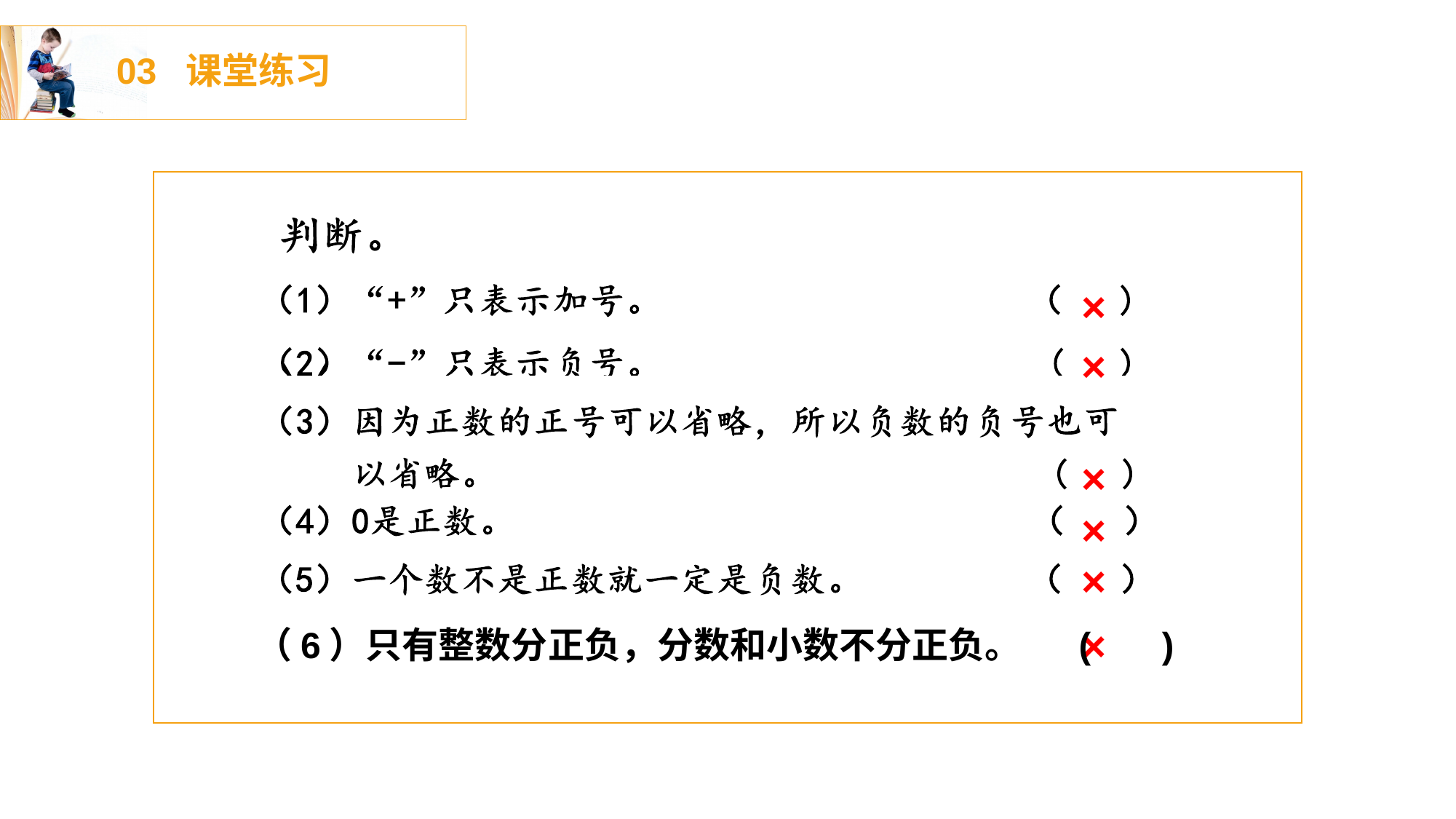

03  课堂练习

×

×

×
×

×

×
（6）只有整数分正负，分数和小数不分正负。      (       )